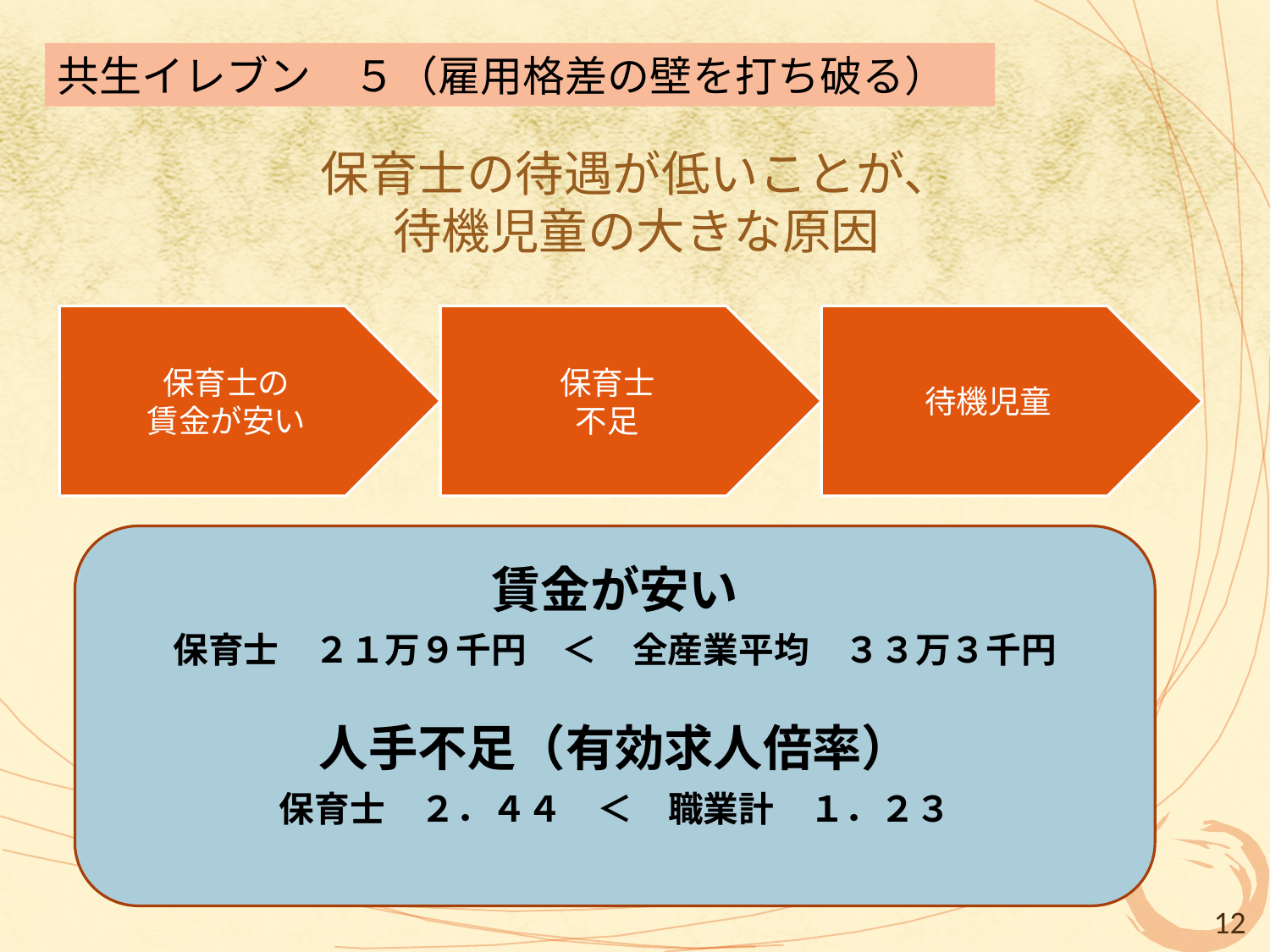

共生イレブン　５（雇用格差の壁を打ち破る）
# 保育士の待遇が低いことが、 待機児童の大きな原因
保育士の
賃金が安い
保育士
不足
待機児童
賃金が安い
保育士　２１万９千円　＜　全産業平均　３３万３千円

人手不足（有効求人倍率）
保育士　２．４４　＜　職業計　１．２３

12